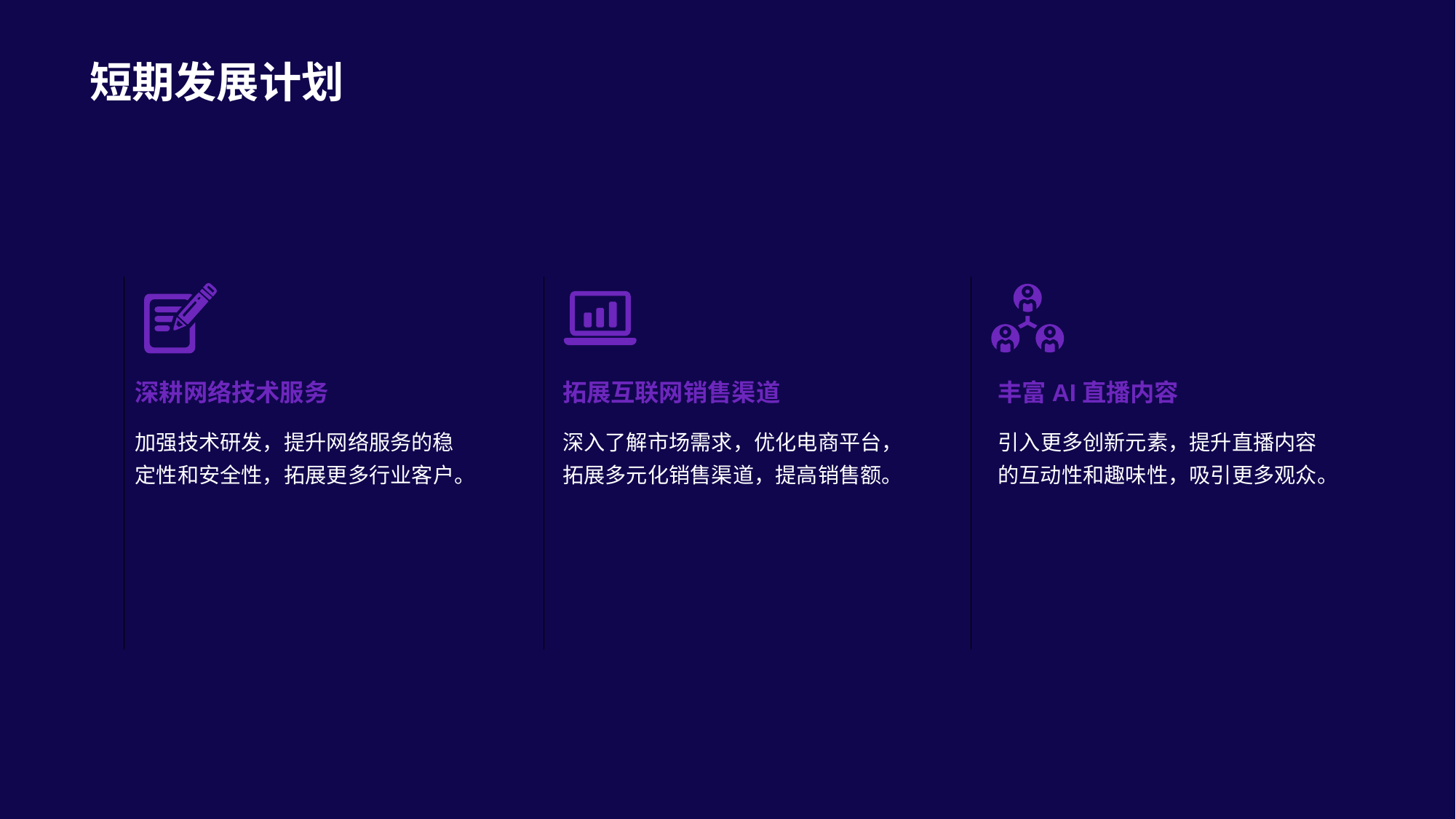

短期发展计划

深耕网络技术服务
加强技术研发，提升网络服务的稳定性和安全性，拓展更多行业客户。

拓展互联网销售渠道
深入了解市场需求，优化电商平台，拓展多元化销售渠道，提高销售额。

丰富AI直播内容
引入更多创新元素，提升直播内容的互动性和趣味性，吸引更多观众。